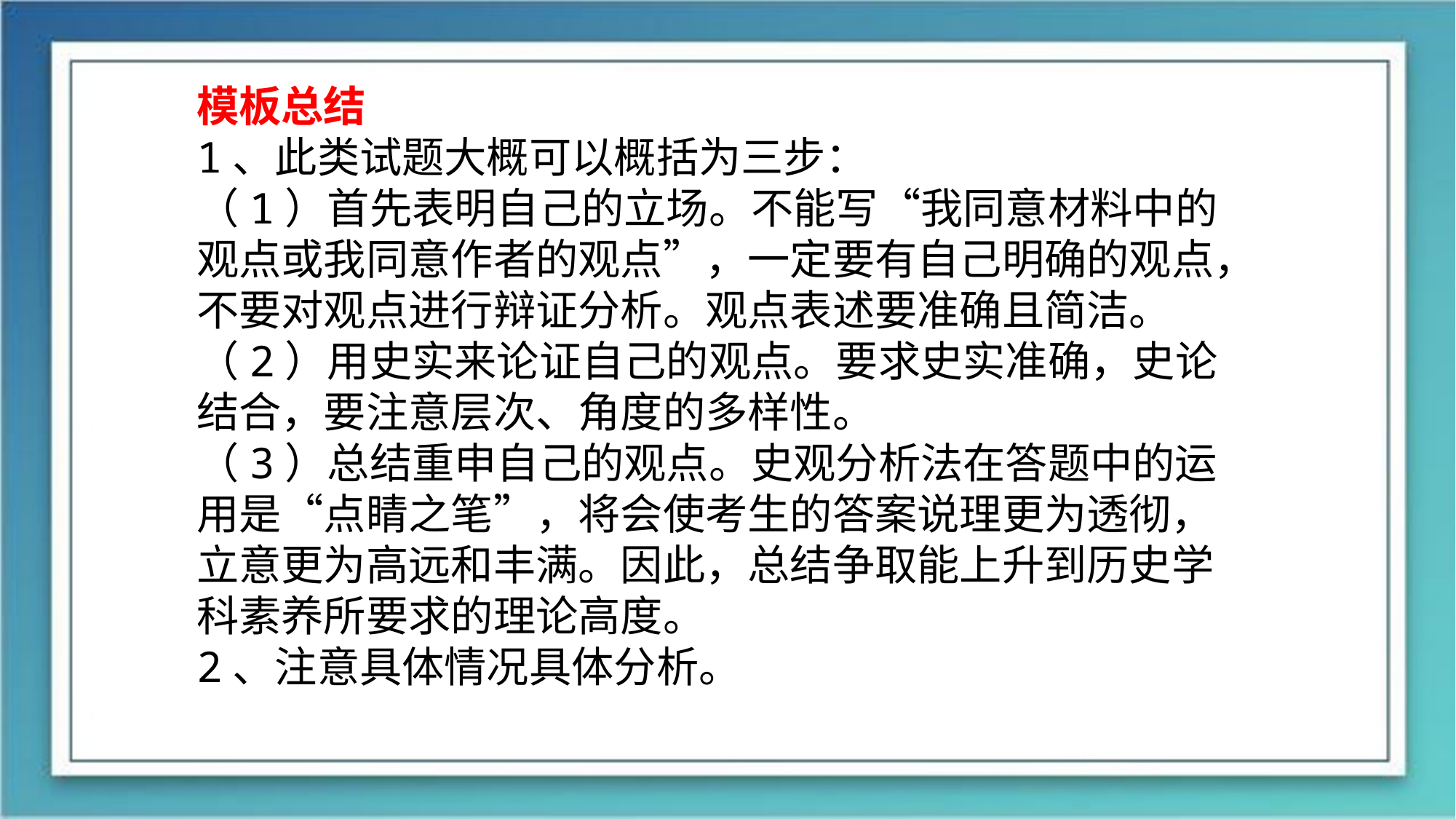

模板总结
1、此类试题大概可以概括为三步：
（1）首先表明自己的立场。不能写“我同意材料中的观点或我同意作者的观点”，一定要有自己明确的观点，不要对观点进行辩证分析。观点表述要准确且简洁。
（2）用史实来论证自己的观点。要求史实准确，史论结合，要注意层次、角度的多样性。
（3）总结重申自己的观点。史观分析法在答题中的运用是“点睛之笔”，将会使考生的答案说理更为透彻，立意更为高远和丰满。因此，总结争取能上升到历史学科素养所要求的理论高度。
2、注意具体情况具体分析。